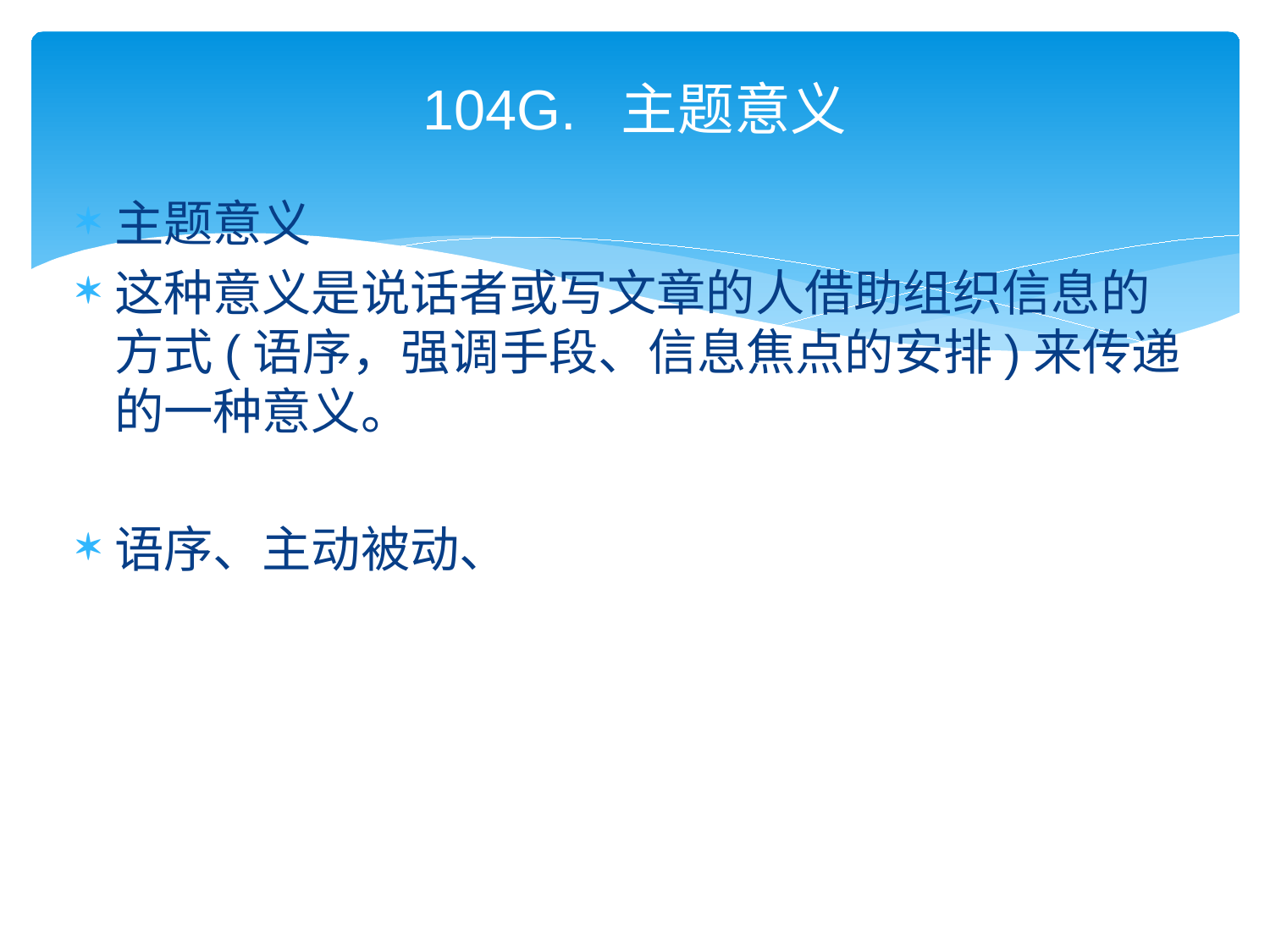

# 104G.  主题意义
主题意义
这种意义是说话者或写文章的人借助组织信息的方式(语序，强调手段、信息焦点的安排)来传递的一种意义。

语序、主动被动、